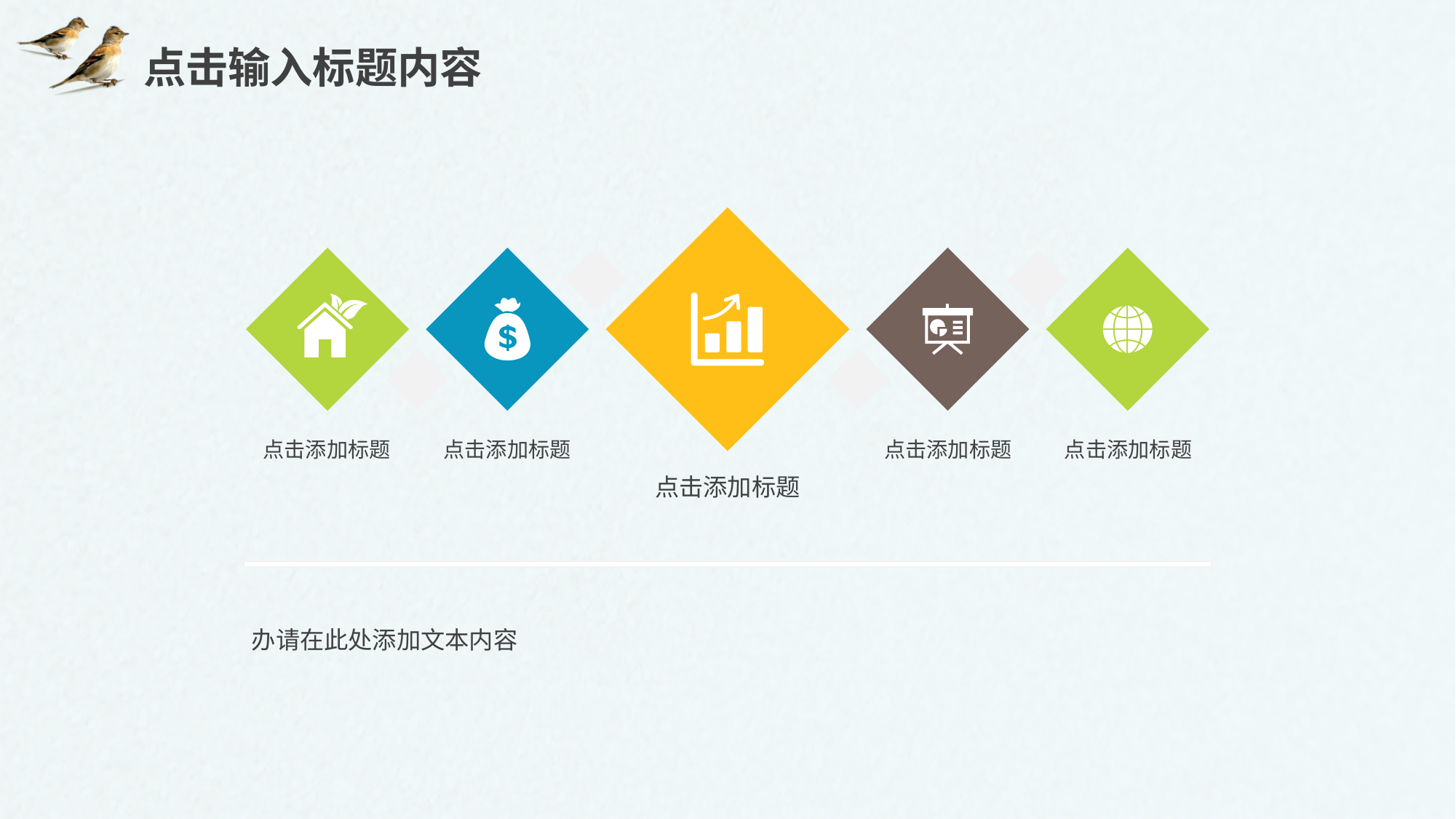

点击添加标题
点击添加标题
点击添加标题
点击添加标题
点击添加标题

办请在此处添加文本内容